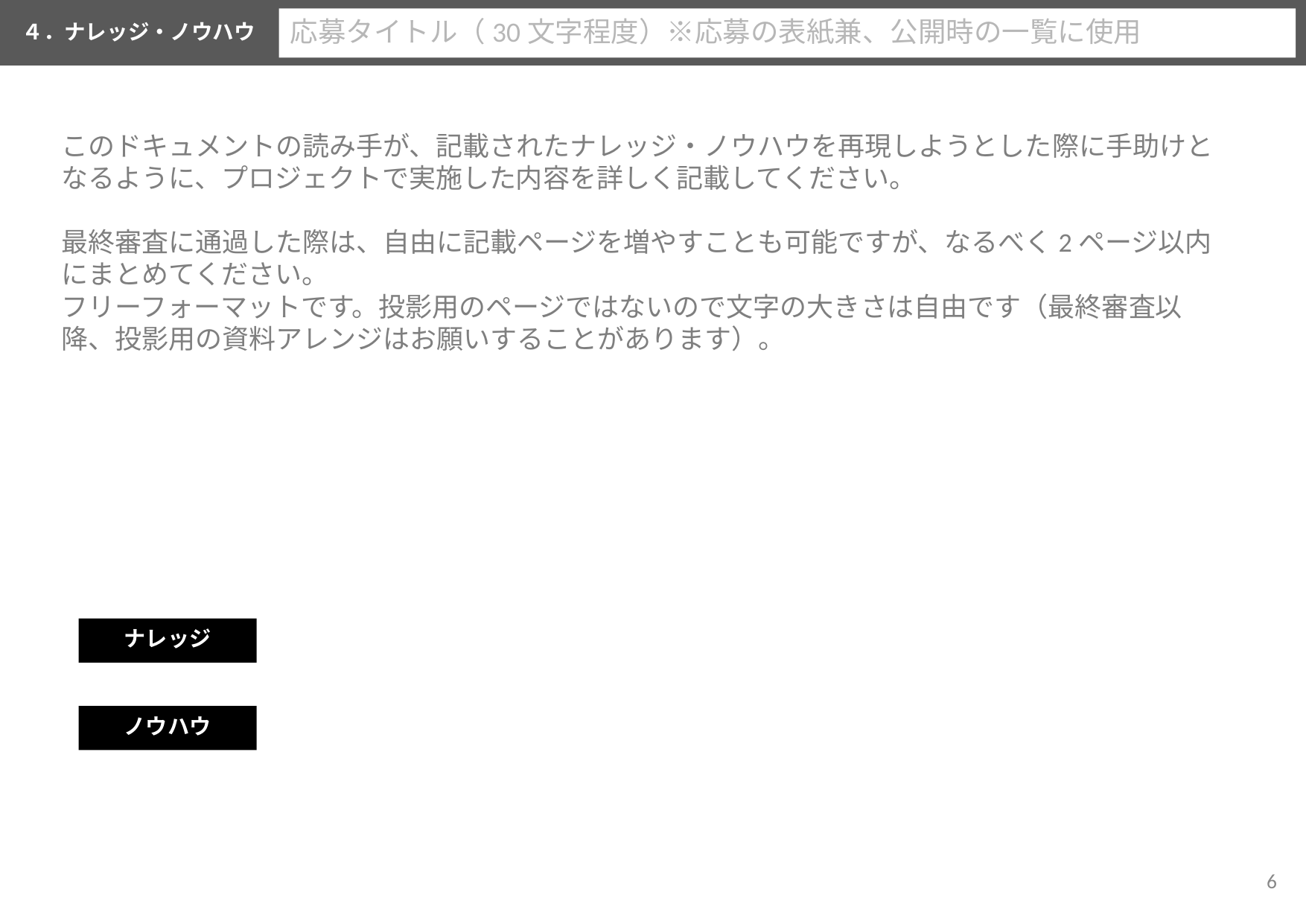

応募タイトル（30文字程度）※応募の表紙兼、公開時の一覧に使用
４．ナレッジ・ノウハウ
このドキュメントの読み手が、記載されたナレッジ・ノウハウを再現しようとした際に手助けとなるように、プロジェクトで実施した内容を詳しく記載してください。

最終審査に通過した際は、自由に記載ページを増やすことも可能ですが、なるべく2ページ以内にまとめてください。
フリーフォーマットです。投影用のページではないので文字の大きさは自由です（最終審査以降、投影用の資料アレンジはお願いすることがあります）。
ナレッジ
ノウハウ
6